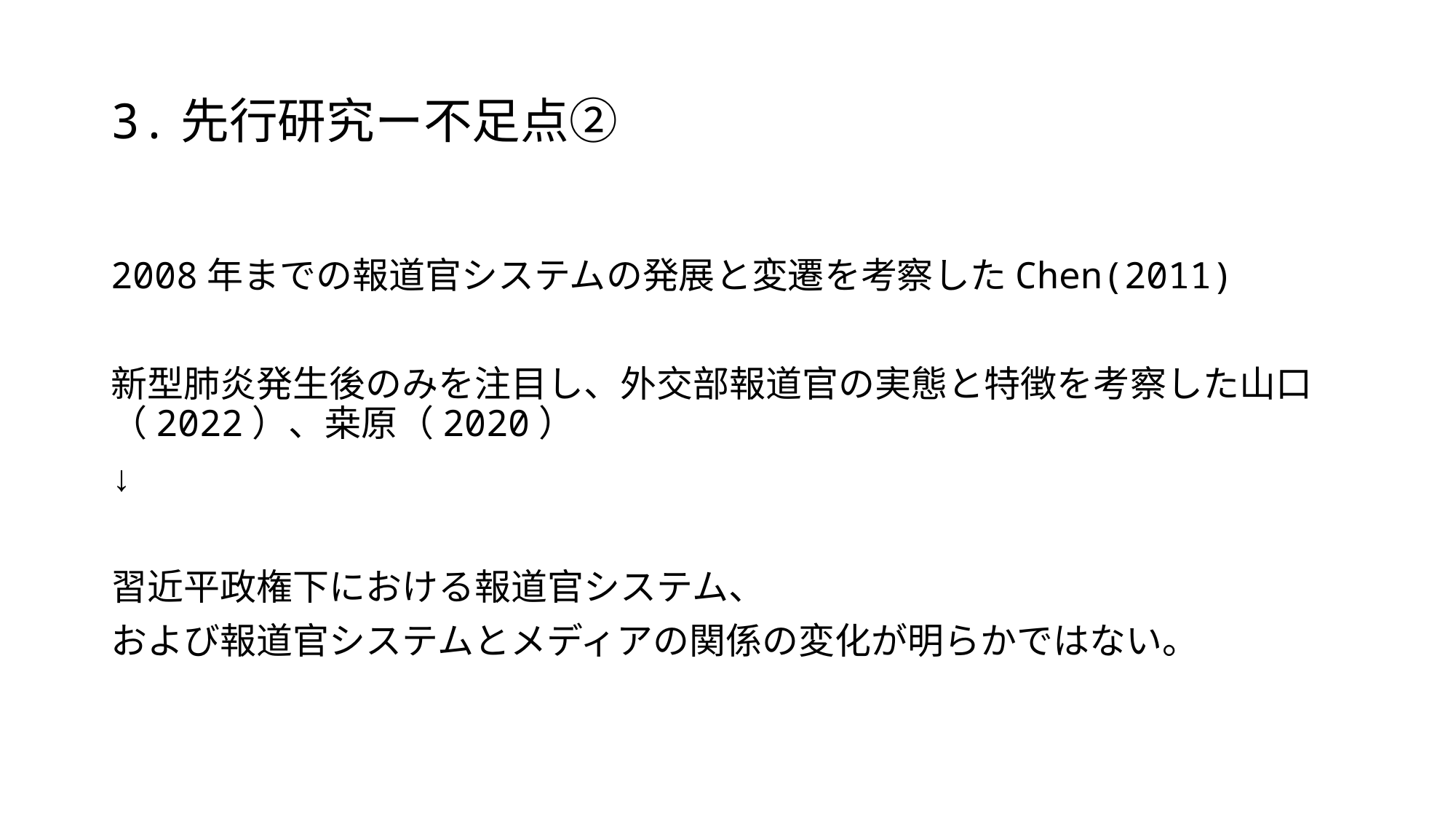

# 3.先行研究ー不足点②

2008年までの報道官システムの発展と変遷を考察したChen(2011)

新型肺炎発生後のみを注目し、外交部報道官の実態と特徴を考察した山口（2022）、桒原（2020）
↓

習近平政権下における報道官システム、
および報道官システムとメディアの関係の変化が明らかではない。